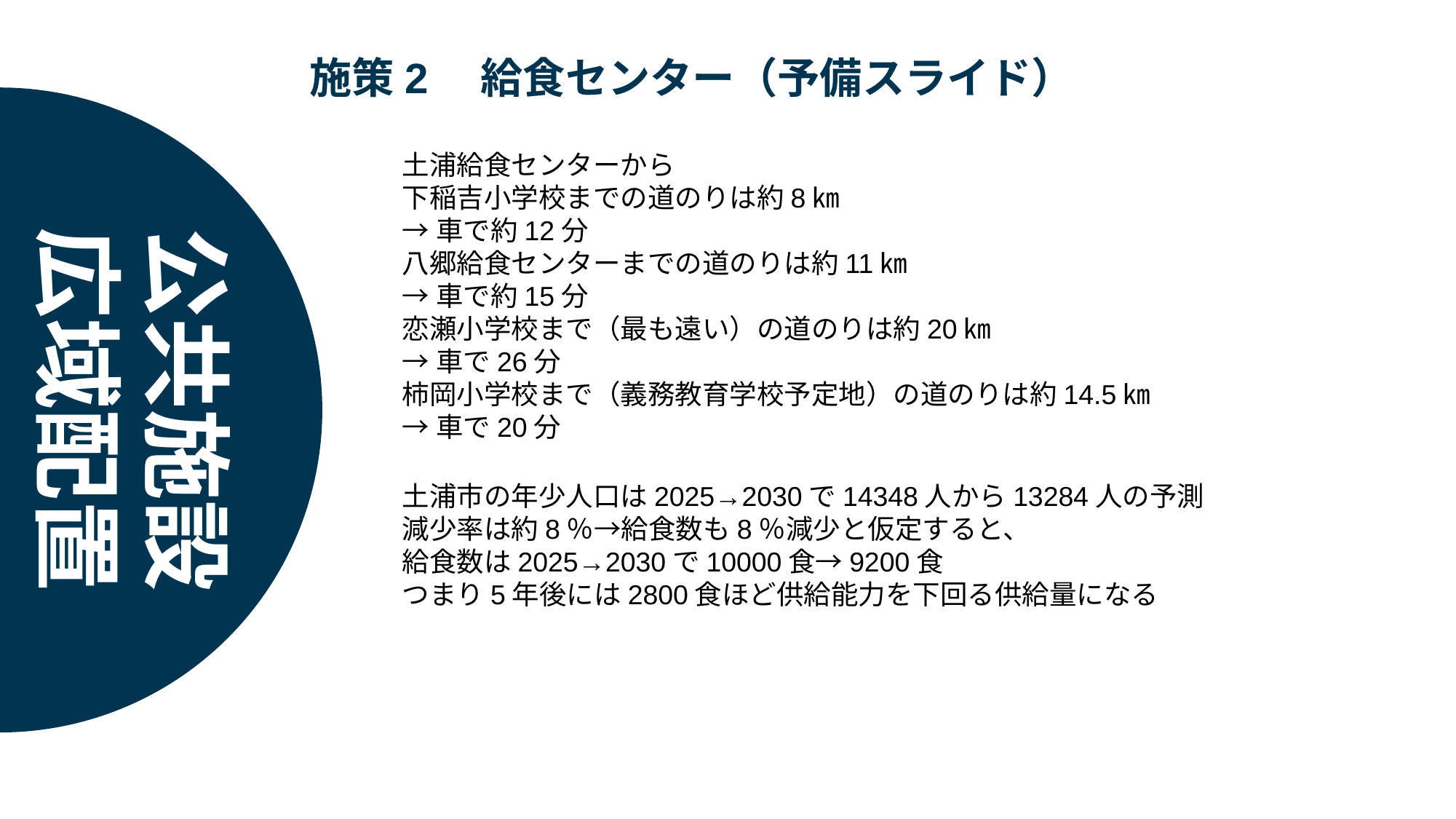

施策2　給食センター（予備スライド）

土浦給食センターから
下稲吉小学校までの道のりは約8㎞
→車で約12分
八郷給食センターまでの道のりは約11㎞
→車で約15分
恋瀬小学校まで（最も遠い）の道のりは約20㎞
→車で26分
柿岡小学校まで（義務教育学校予定地）の道のりは約14.5㎞
→車で20分
公共施設
広域配置
土浦市の年少人口は2025→2030で14348人から13284人の予測
減少率は約8％→給食数も8％減少と仮定すると、
給食数は2025→2030で10000食→9200食
つまり5年後には2800食ほど供給能力を下回る供給量になる